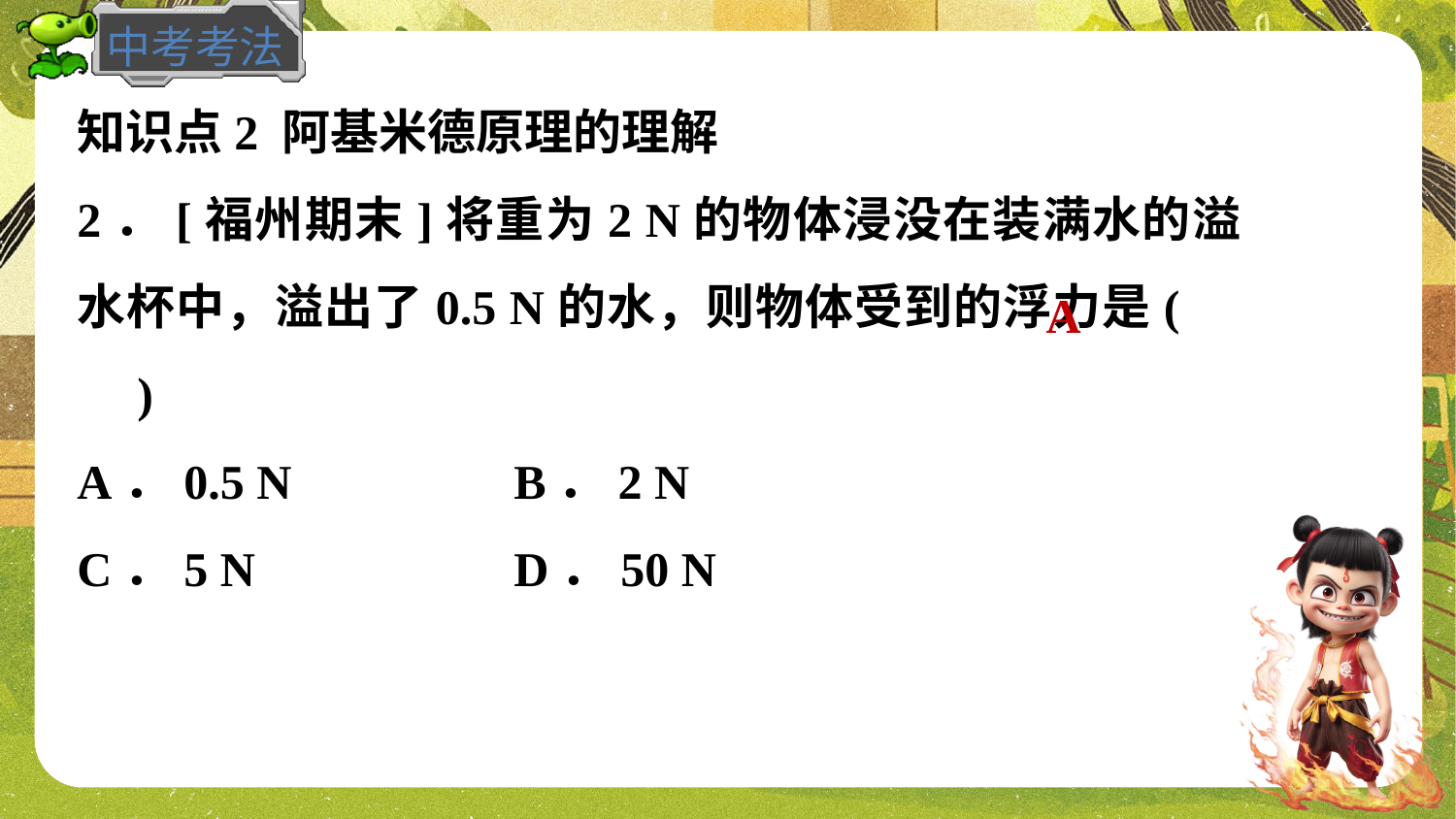

知识点2 阿基米德原理的理解
2．[福州期末]将重为2 N的物体浸没在装满水的溢水杯中，溢出了0.5 N的水，则物体受到的浮力是(　　)
A．0.5 N  		B．2 N
C．5 N  		D．50 N
A